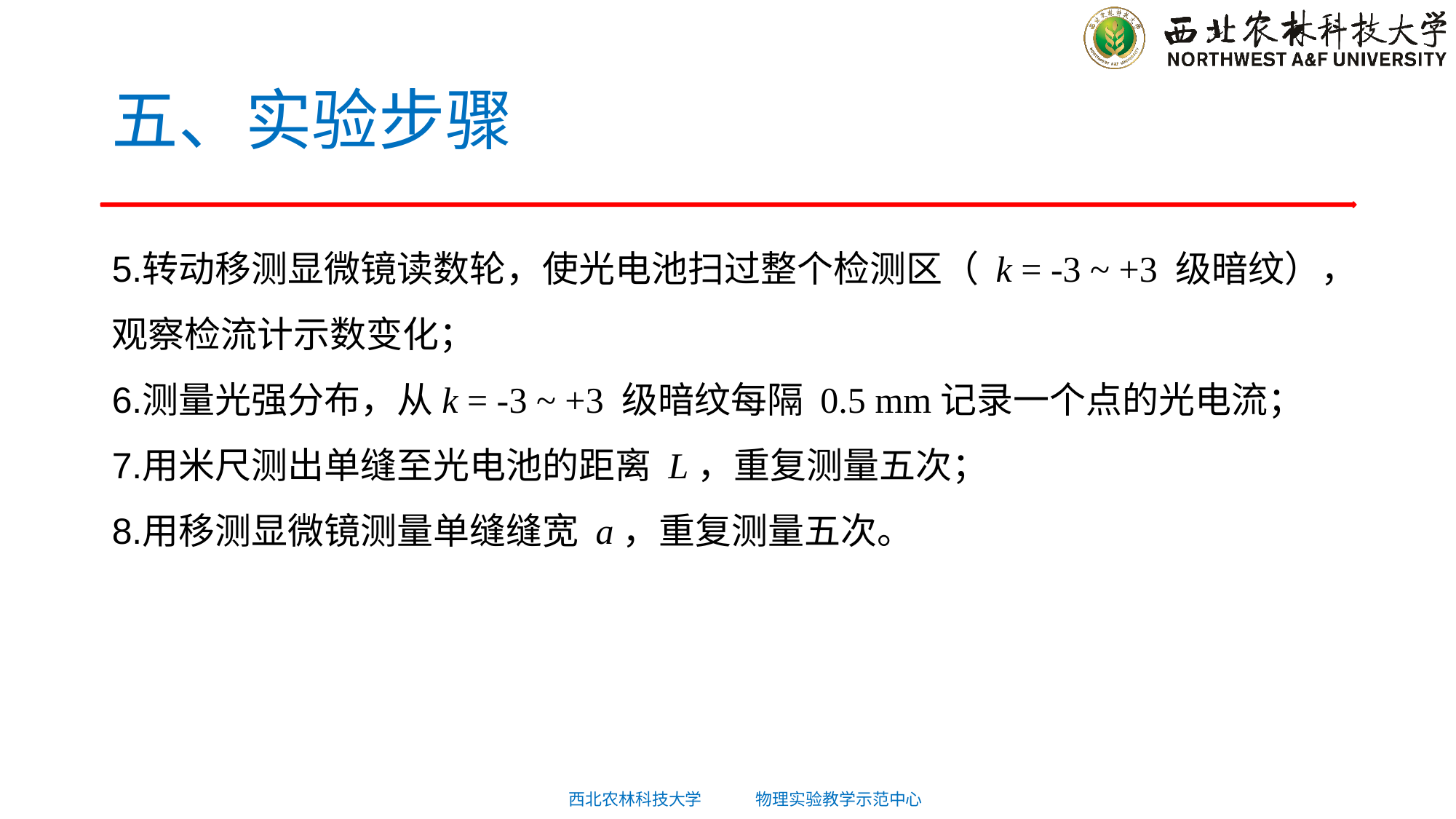

# 五、实验步骤
转动移测显微镜读数轮，使光电池扫过整个检测区（ k = -3 ~ +3 级暗纹），观察检流计示数变化；
测量光强分布，从k = -3 ~ +3 级暗纹每隔 0.5 mm记录一个点的光电流；
用米尺测出单缝至光电池的距离 L，重复测量五次；
用移测显微镜测量单缝缝宽 a，重复测量五次。